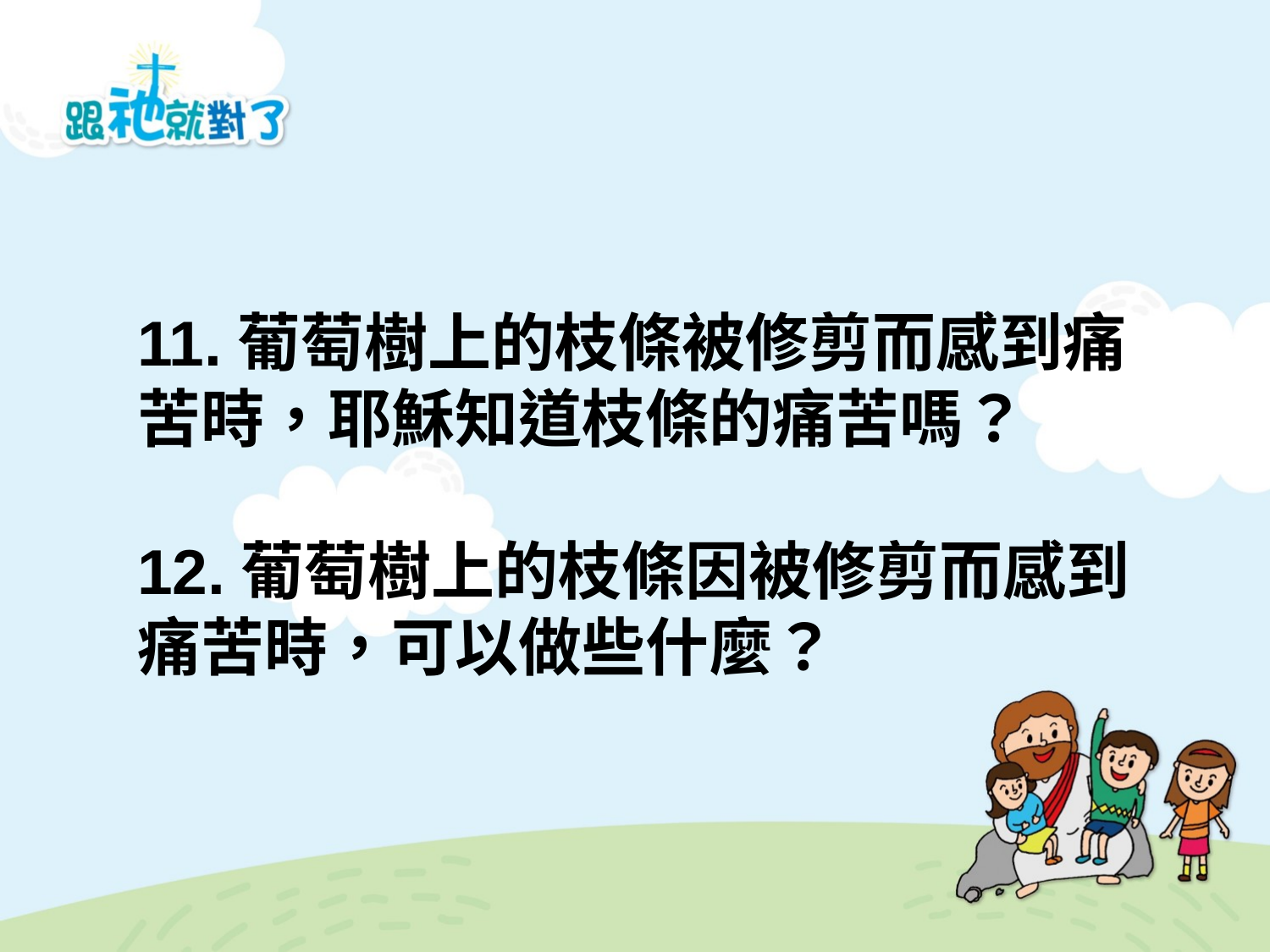

11.葡萄樹上的枝條被修剪而感到痛苦時，耶穌知道枝條的痛苦嗎？

12.葡萄樹上的枝條因被修剪而感到痛苦時，可以做些什麼？